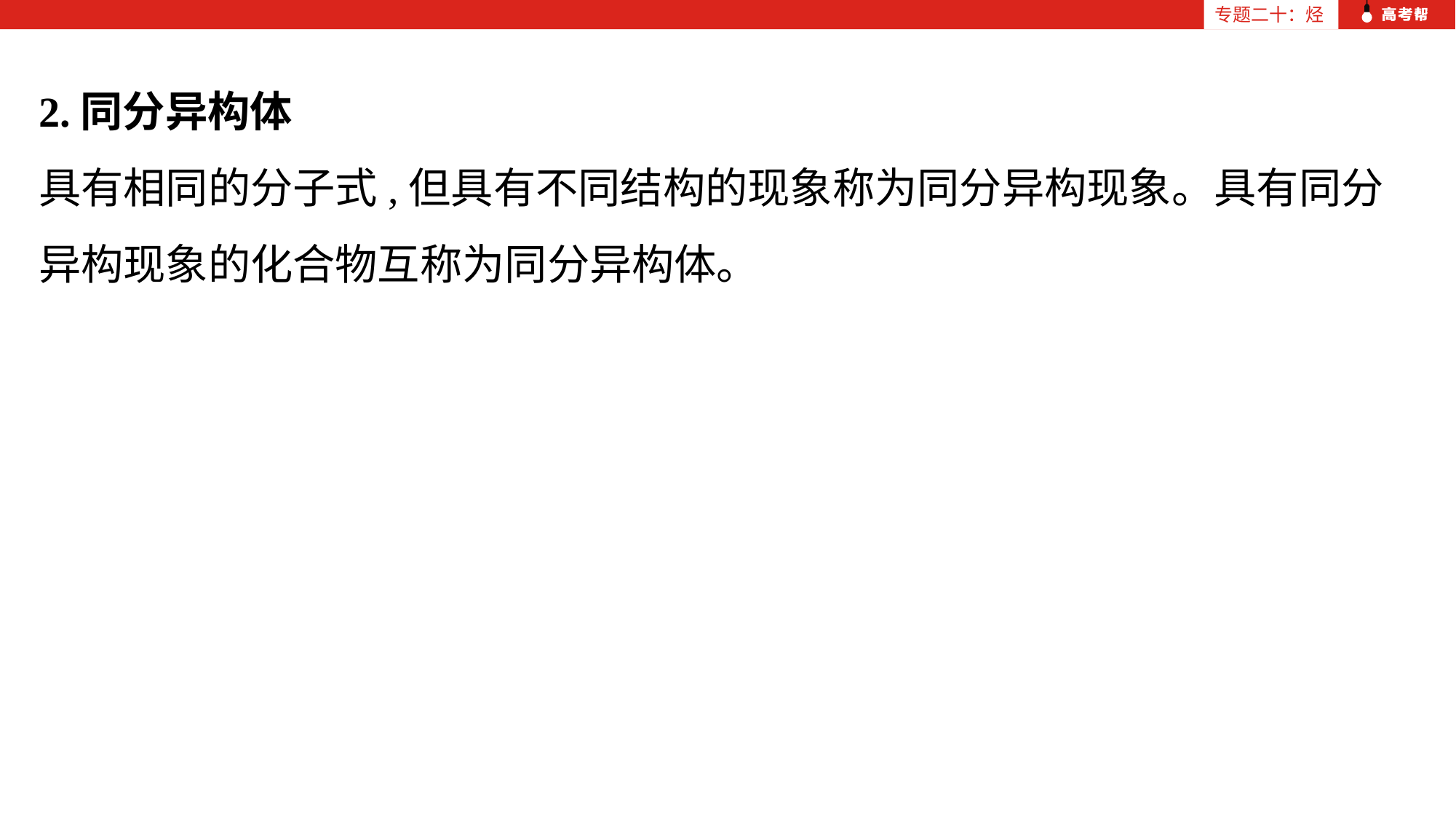

专题二十：烃
2.同分异构体
具有相同的分子式,但具有不同结构的现象称为同分异构现象。具有同分异构现象的化合物互称为同分异构体。